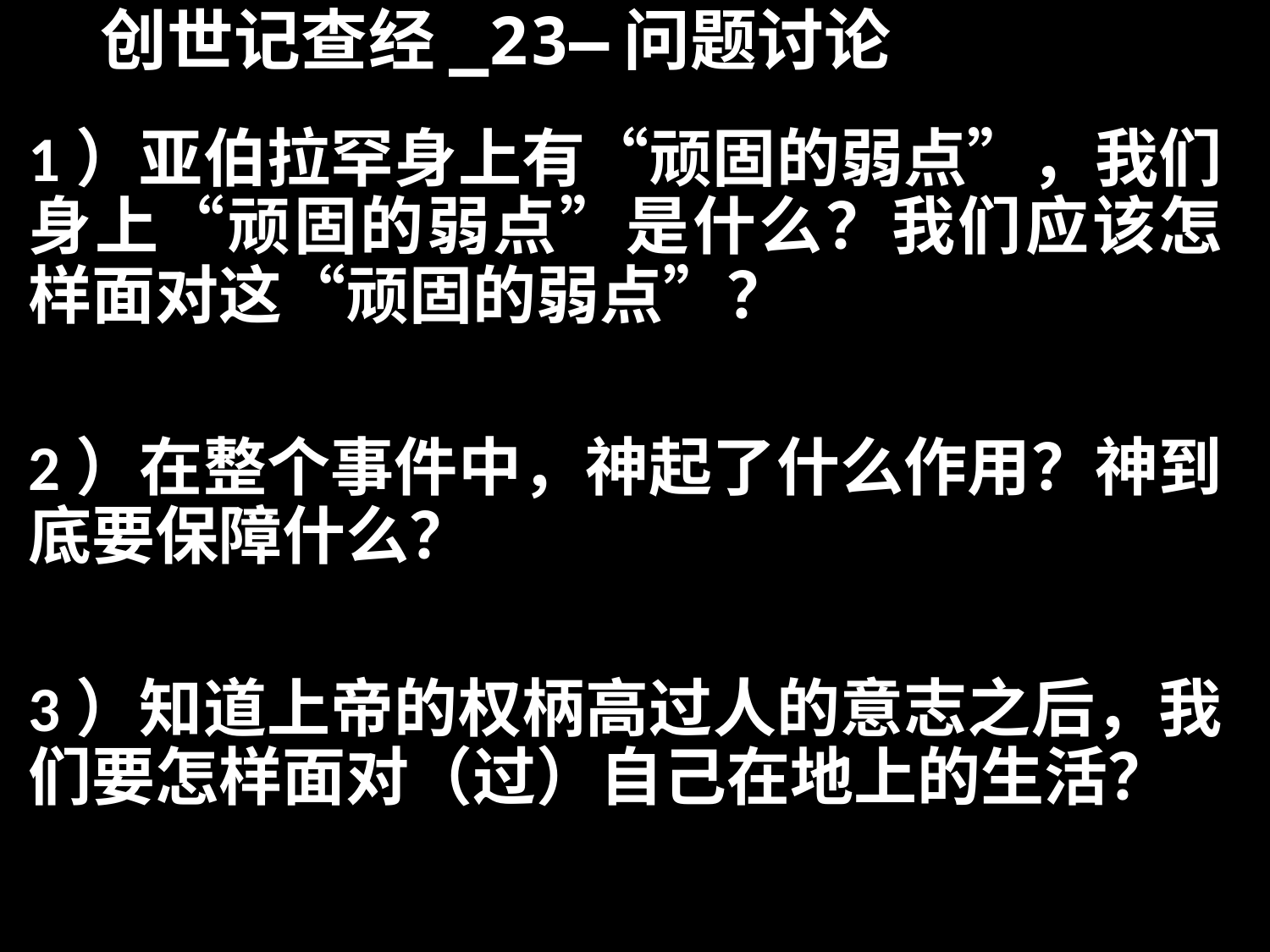

# 创世记查经_23—问题讨论

1）亚伯拉罕身上有“顽固的弱点”，我们身上“顽固的弱点”是什么？我们应该怎样面对这“顽固的弱点”？

2）在整个事件中，神起了什么作用？神到底要保障什么？

3）知道上帝的权柄高过人的意志之后，我们要怎样面对（过）自己在地上的生活？